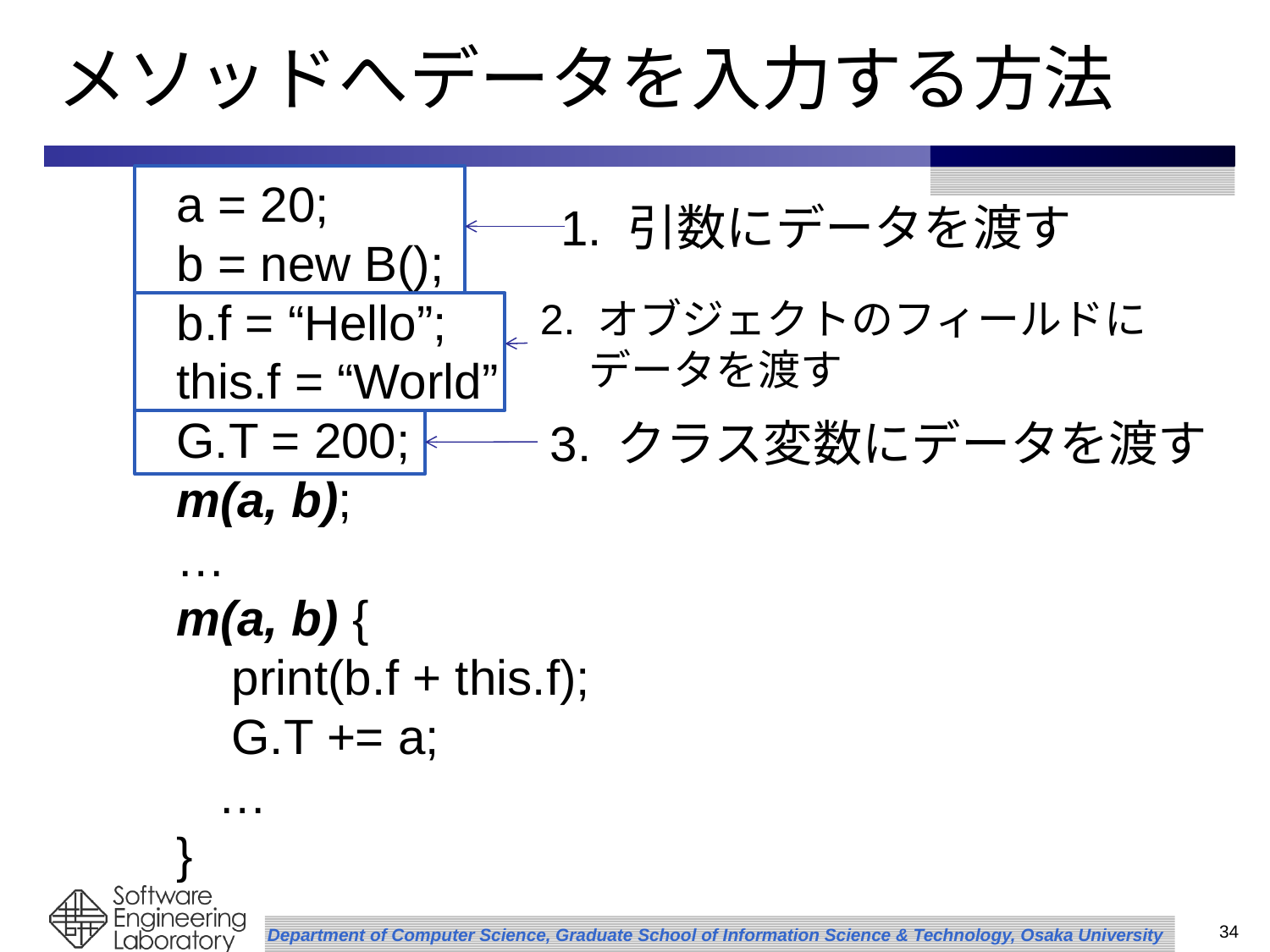

# メソッドへデータを入力する方法

  a = 20;
  b = new B();
  b.f = “Hello”;
  this.f = “World”
  G.T = 200;
  m(a, b);
  …
  m(a, b) {
      print(b.f + this.f);
      G.T += a;
     …
  }

1. 引数にデータを渡す
2. オブジェクトのフィールドに
    データを渡す

3. クラス変数にデータを渡す

34